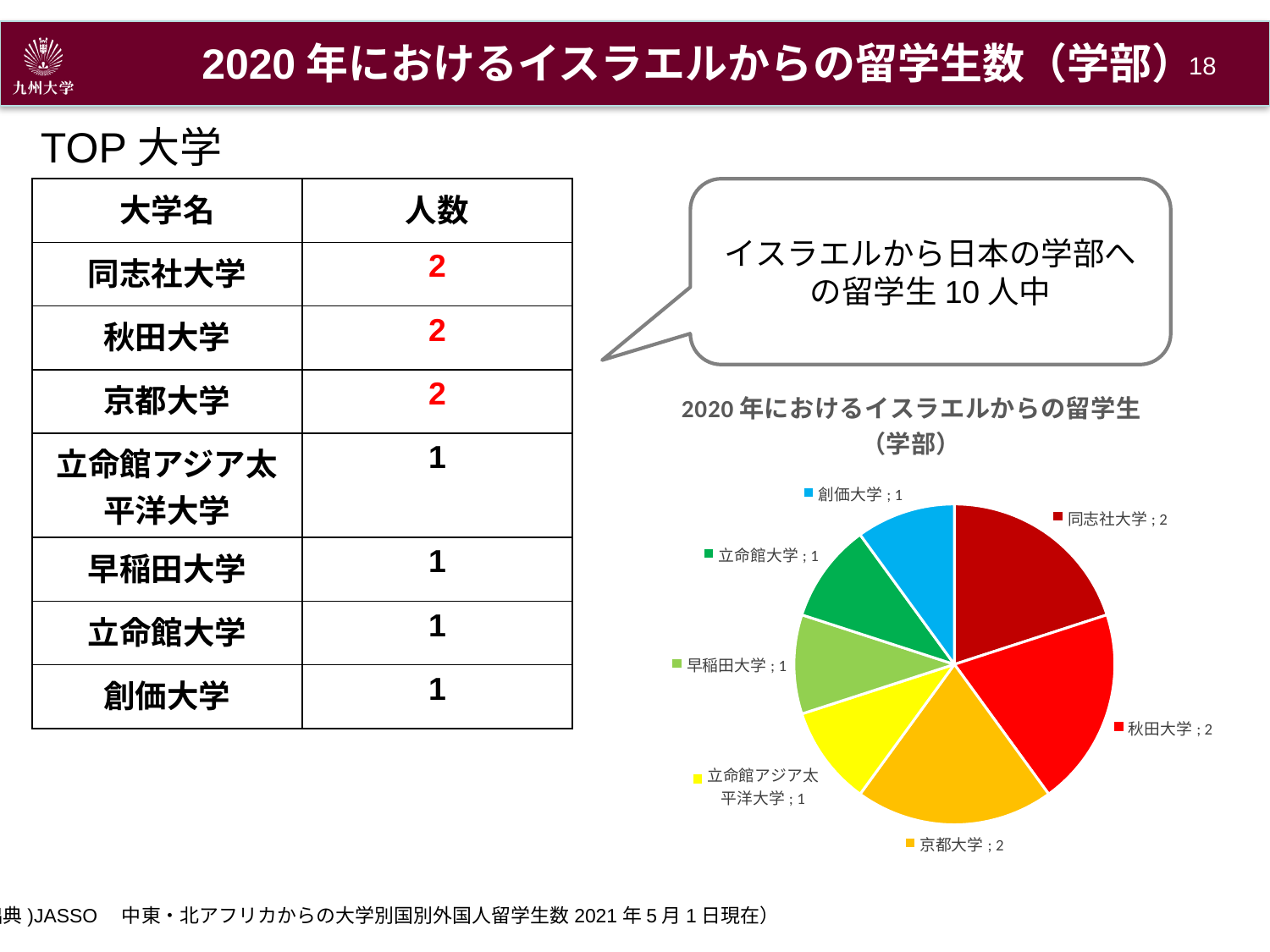

2020年におけるイスラエルからの留学生数（学部）
18
TOP大学
| 大学名 | 人数 |
| --- | --- |
| 同志社大学 | 2 |
| 秋田大学 | 2 |
| 京都大学 | 2 |
| 立命館アジア太平洋大学 | 1 |
| 早稲田大学 | 1 |
| 立命館大学 | 1 |
| 創価大学 | 1 |
イスラエルから日本の学部への留学生10人中

### Chart: 2020年におけるイスラエルからの留学生（学部）

| Category |  |
|---|---|
| 同志社大学 | 2.0 |
| 秋田大学 | 2.0 |
| 京都大学 | 2.0 |
| 立命館アジア太平洋大学 | 1.0 |
| 早稲田大学 | 1.0 |
| 立命館大学 | 1.0 |
| 創価大学 | 1.0 |
(出典)JASSO　中東・北アフリカからの大学別国別外国人留学生数2021年5月1日現在）